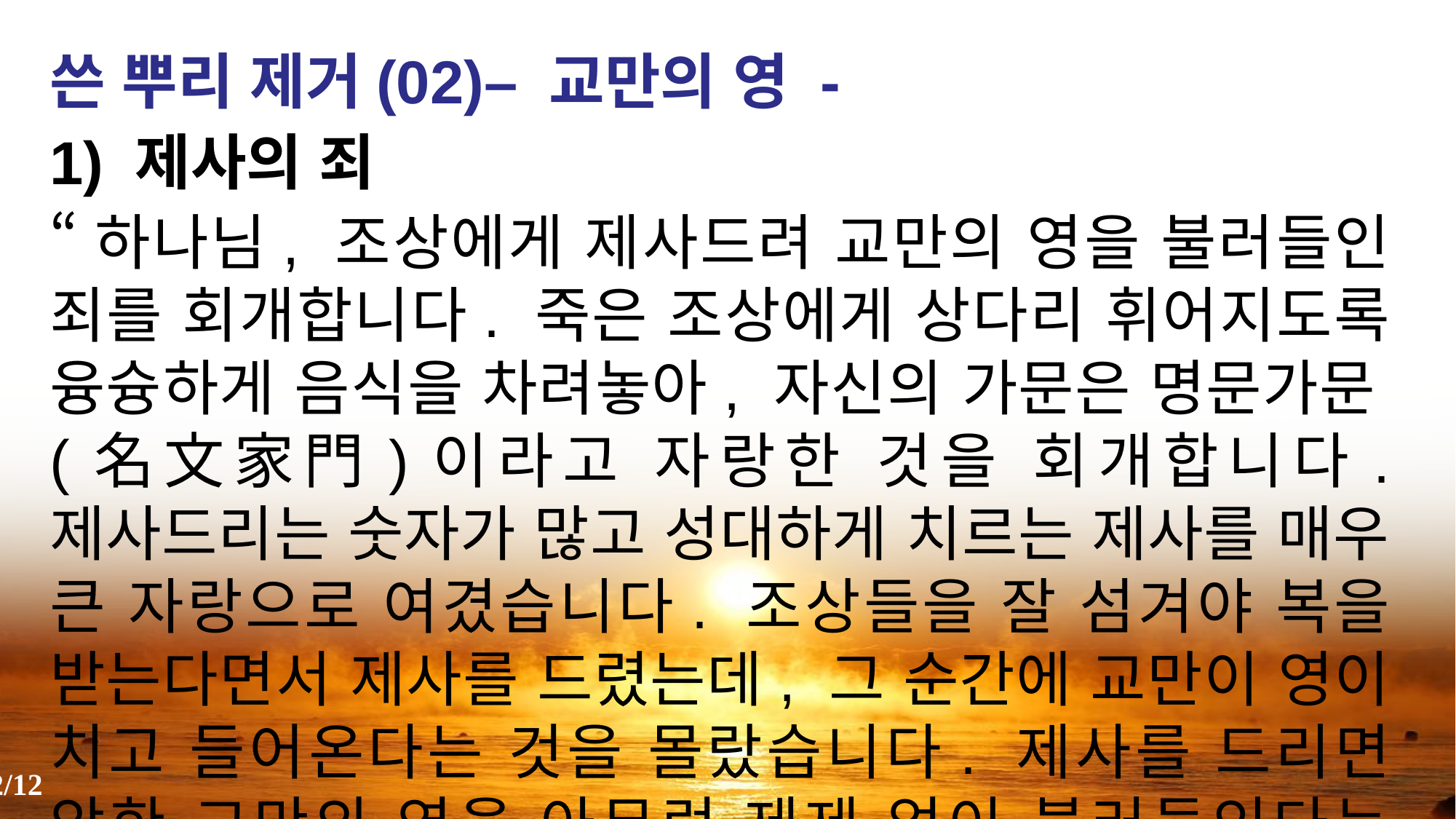

쓴 뿌리 제거(02)– 교만의 영 -
1) 제사의 죄
“하나님, 조상에게 제사드려 교만의 영을 불러들인 죄를 회개합니다. 죽은 조상에게 상다리 휘어지도록 융슝하게 음식을 차려놓아, 자신의 가문은 명문가문(名文家門)이라고 자랑한 것을 회개합니다. 제사드리는 숫자가 많고 성대하게 치르는 제사를 매우 큰 자랑으로 여겼습니다. 조상들을 잘 섬겨야 복을 받는다면서 제사를 드렸는데, 그 순간에 교만이 영이 치고 들어온다는 것을 몰랐습니다. 제사를 드리면 악한 교만의 영을 아무런 제제 없이 불러들인다는 것을 정말 몰랐습니다.